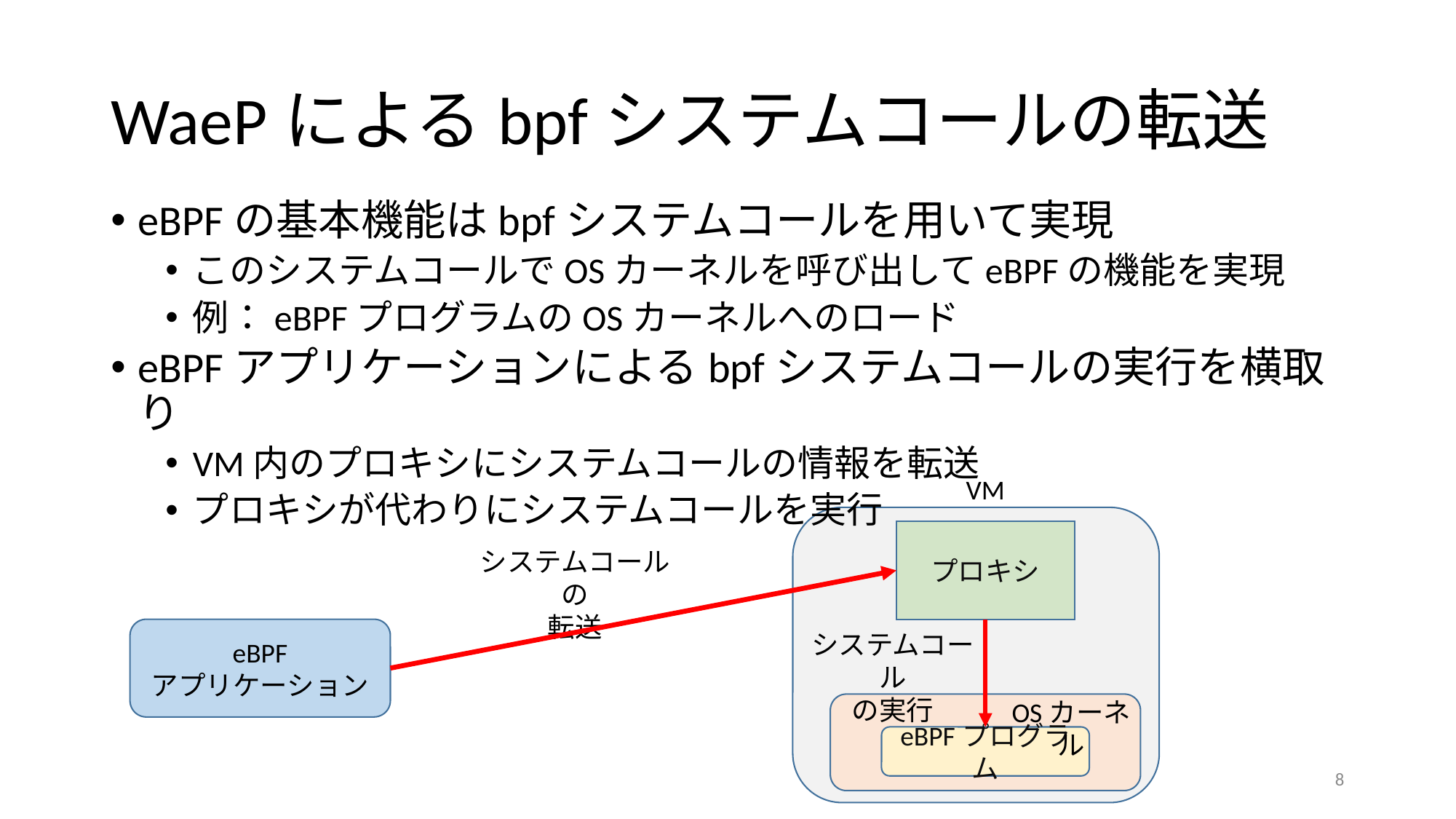

# WaePによるbpfシステムコールの転送
eBPFの基本機能はbpfシステムコールを用いて実現
このシステムコールでOSカーネルを呼び出してeBPFの機能を実現
例：eBPFプログラムのOSカーネルへのロード
eBPFアプリケーションによるbpfシステムコールの実行を横取り
VM内のプロキシにシステムコールの情報を転送
プロキシが代わりにシステムコールを実行
VM

プロキシ
システムコールの
転送
eBPF
アプリケーション
システムコール
の実行
OSカーネル

eBPFプログラム
8